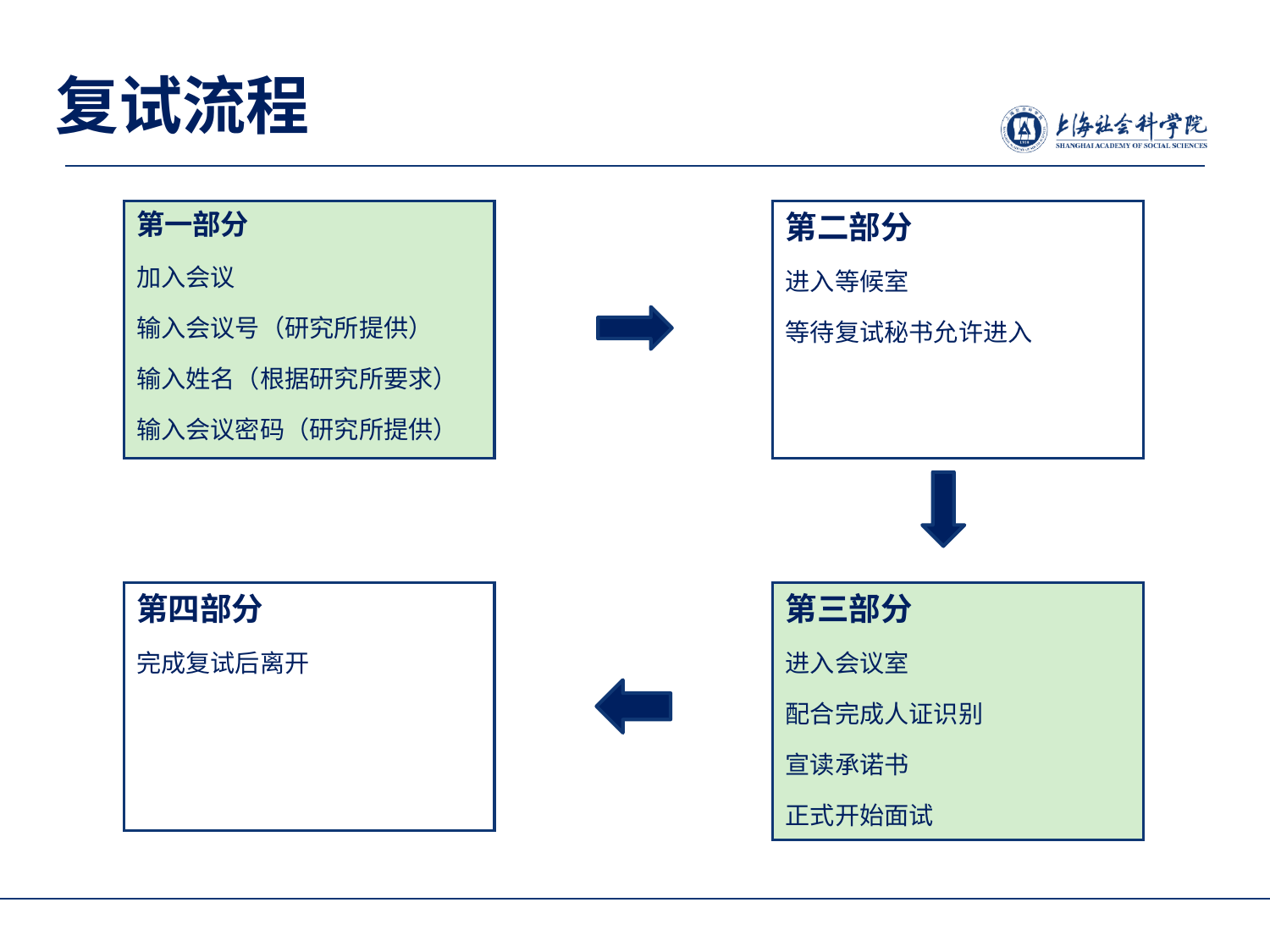

# 复试流程
第二部分
进入等候室
等待复试秘书允许进入

第一部分
加入会议
输入会议号（研究所提供）
输入姓名（根据研究所要求）
输入会议密码（研究所提供）

第四部分
完成复试后离开
第三部分
进入会议室
配合完成人证识别
宣读承诺书
正式开始面试